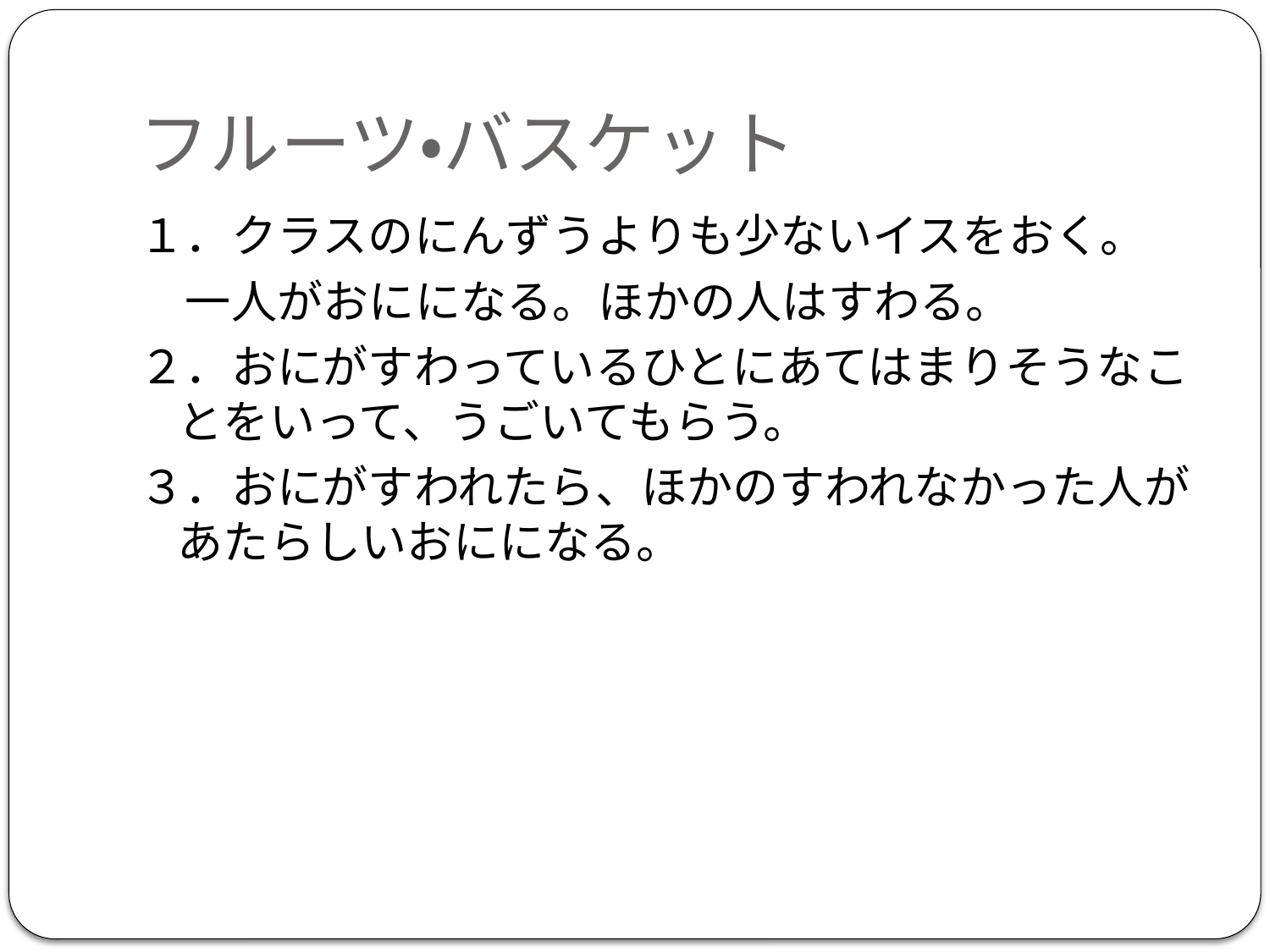

# フルーツ・バスケット
１．クラスのにんずうよりも少ないイスをおく。
　一人がおにになる。ほかの人はすわる。
２．おにがすわっているひとにあてはまりそうなことをいって、うごいてもらう。
３．おにがすわれたら、ほかのすわれなかった人があたらしいおにになる。